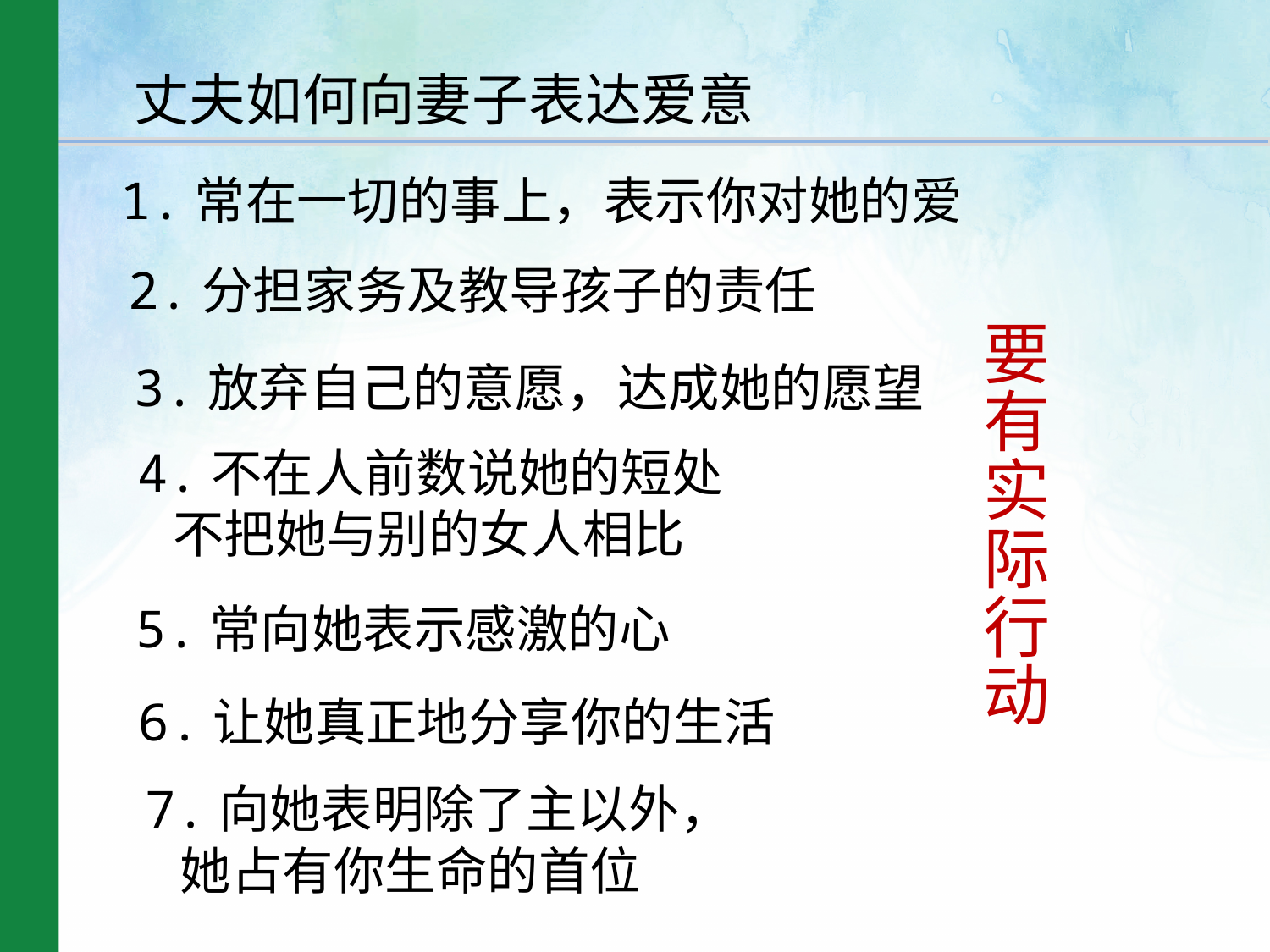

丈夫如何向妻子表达爱意

1.常在一切的事上，表示你对她的爱
2.分担家务及教导孩子的责任
要有实际行动
3.放弃自己的意愿，达成她的愿望
4.不在人前数说她的短处
  不把她与别的女人相比
5.常向她表示感激的心
6.让她真正地分享你的生活
7.向她表明除了主以外，
  她占有你生命的首位